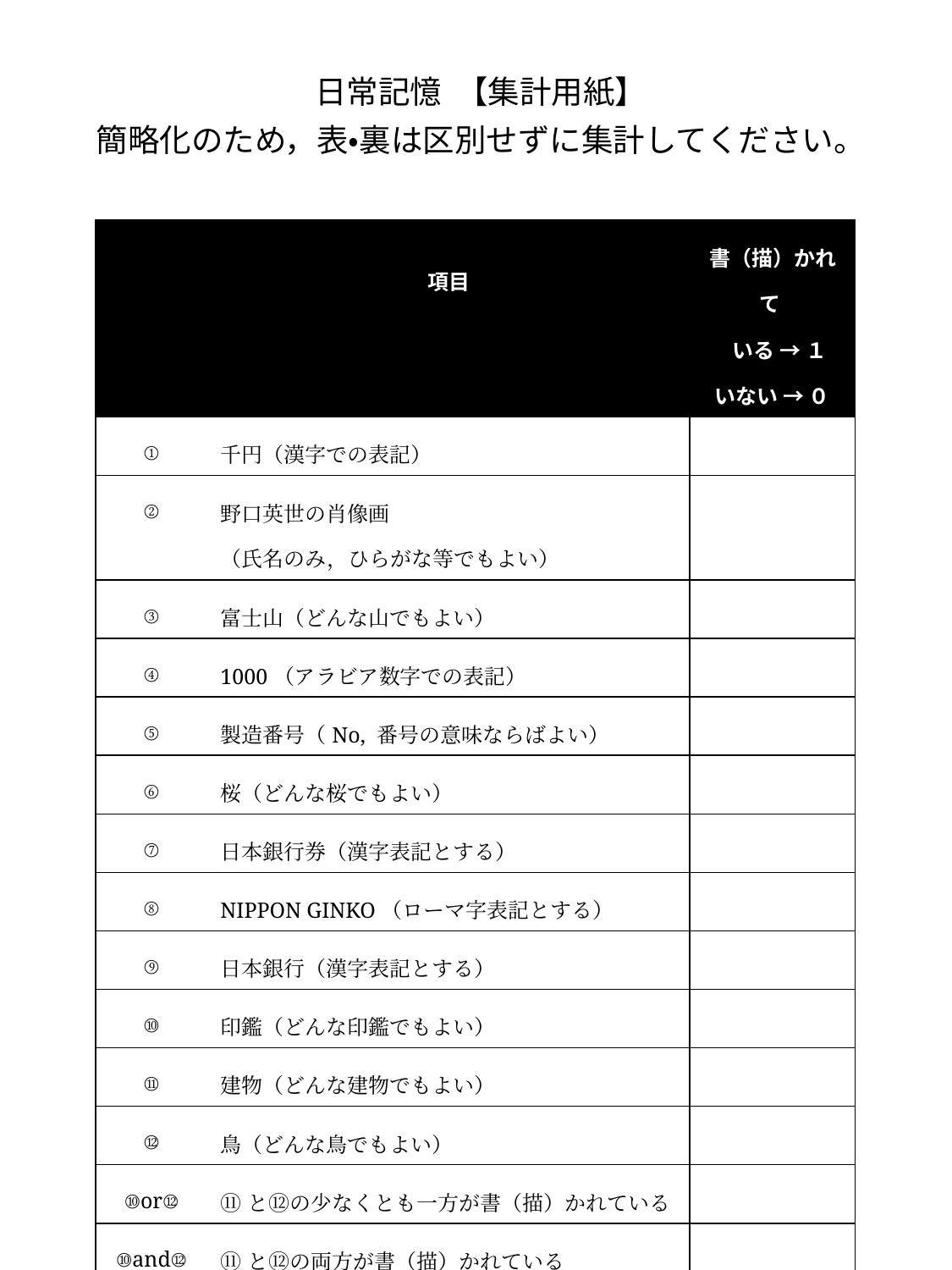

日常記憶  【集計用紙】
簡略化のため，表・裏は区別せずに集計してください。
|  | 項目 | 書（描）かれて いる → １ いない → ０ |
| --- | --- | --- |
| ① | 千円（漢字での表記） |  |
| ② | 野口英世の肖像画 （氏名のみ，ひらがな等でもよい） |  |
| ③ | 富士山（どんな山でもよい） |  |
| ④ | 1000（アラビア数字での表記） |  |
| ⑤ | 製造番号（No, 番号の意味ならばよい） |  |
| ⑥ | 桜（どんな桜でもよい） |  |
| ⑦ | 日本銀行券（漢字表記とする） |  |
| ⑧ | NIPPON GINKO（ローマ字表記とする） |  |
| ⑨ | 日本銀行（漢字表記とする） |  |
| ⑩ | 印鑑（どんな印鑑でもよい） |  |
| ⑪ | 建物（どんな建物でもよい） |  |
| ⑫ | 鳥（どんな鳥でもよい） |  |
| ⑩or⑫ | ⑪と⑫の少なくとも一方が書（描）かれている |  |
| ⑩and⑫ | ⑪と⑫の両方が書（描）かれている |  |
| ①～⑩ | ①～⑩の合計（⑪，⑫は含まないことに注意） |  |